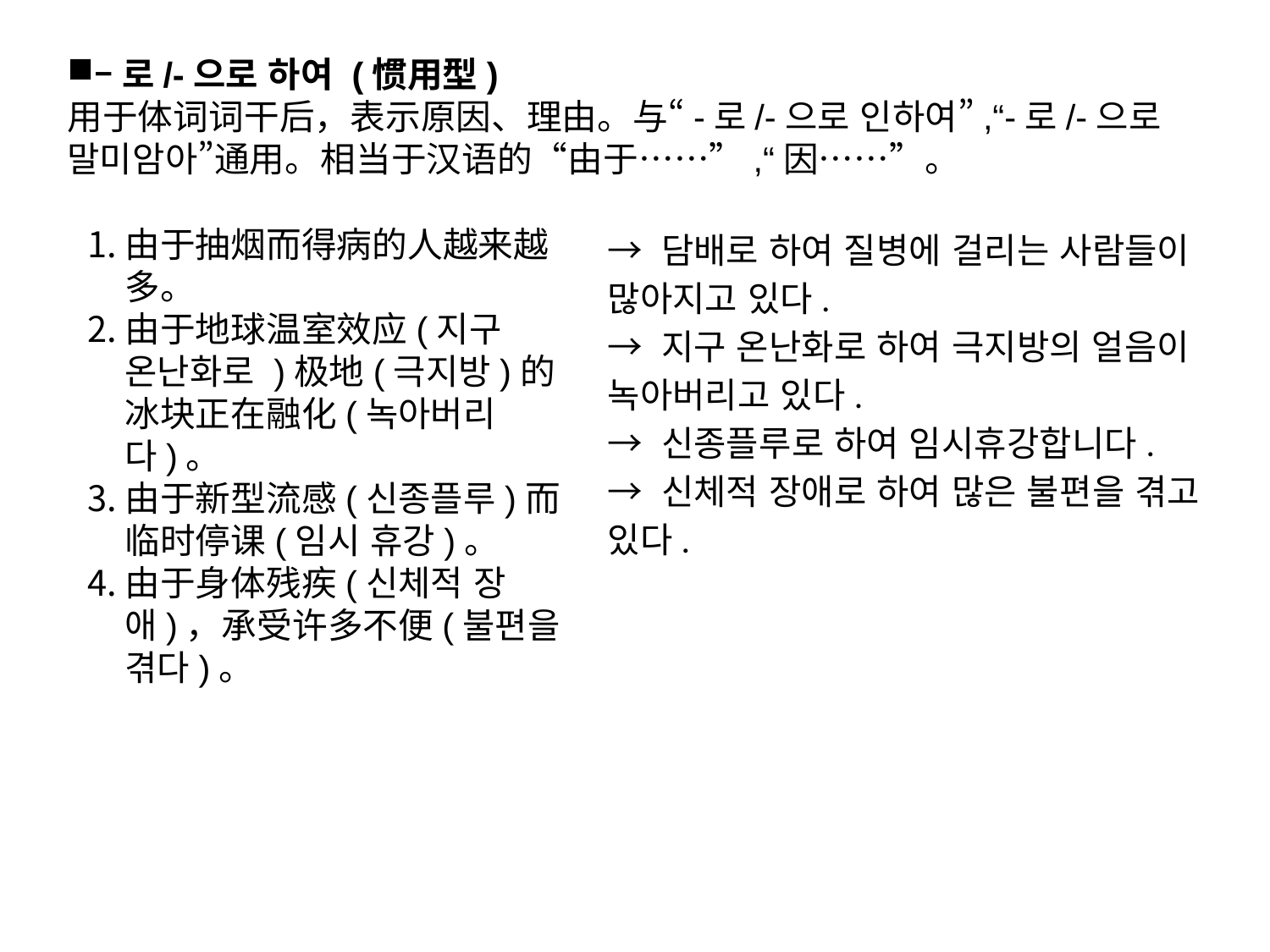

–로/-으로 하여 (惯用型)
用于体词词干后，表示原因、理由。与“-로/-으로 인하여”,“-로/-으로  말미암아”通用。相当于汉语的“由于……”,“因……”。
由于抽烟而得病的人越来越多。
由于地球温室效应(지구 온난화로 )极地(극지방)的冰块正在融化(녹아버리다)。
由于新型流感(신종플루)而临时停课(임시 휴강)。
由于身体残疾(신체적 장애)，承受许多不便(불편을 겪다)。
→ 담배로 하여 질병에 걸리는 사람들이 많아지고 있다.
→ 지구 온난화로 하여 극지방의 얼음이 녹아버리고 있다.
→ 신종플루로 하여 임시휴강합니다.
→ 신체적 장애로 하여 많은 불편을 겪고 있다.